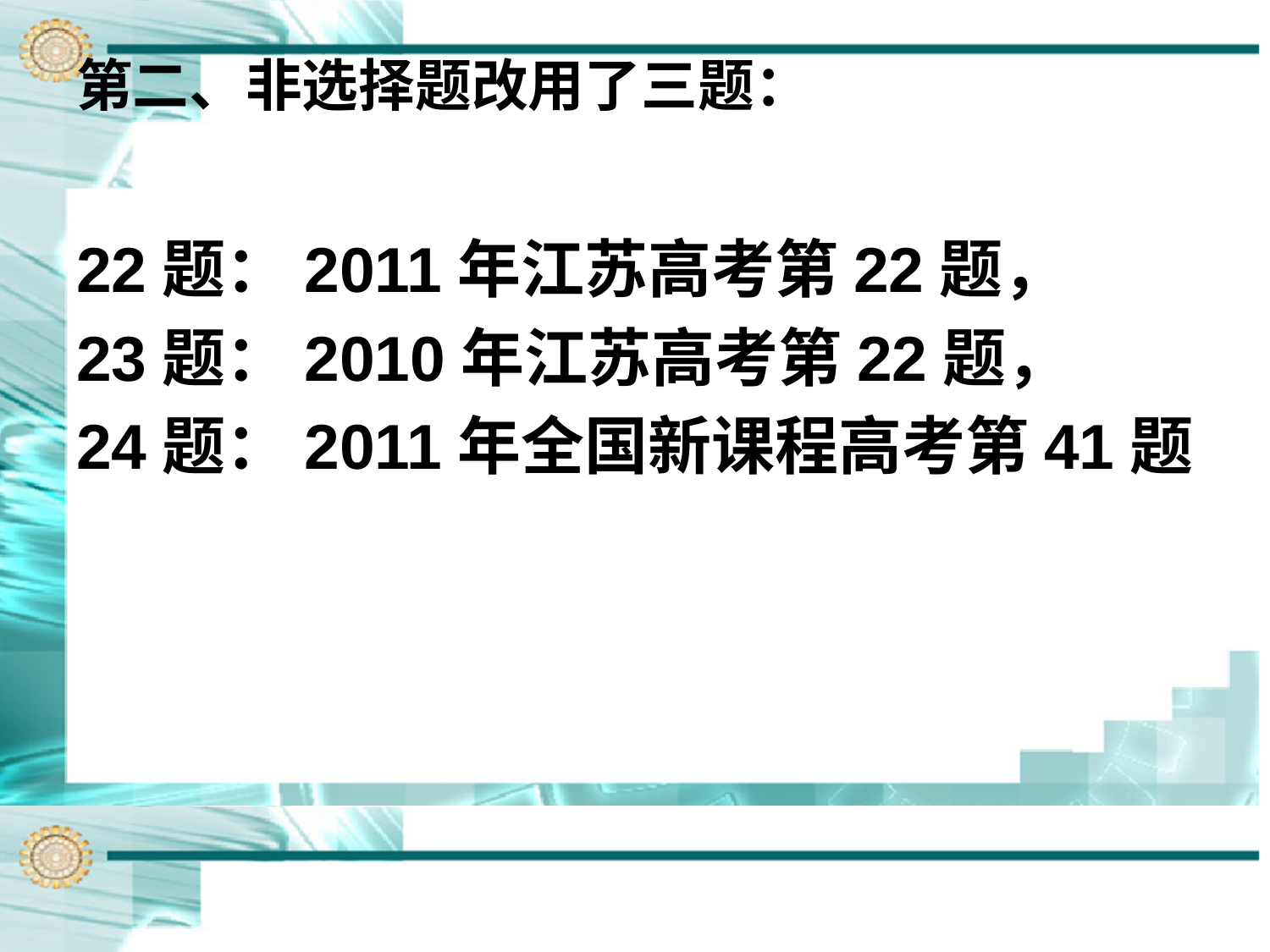

# 第二、非选择题改用了三题：
22题：2011年江苏高考第22题，
23题：2010年江苏高考第22题，
24题：2011年全国新课程高考第41题